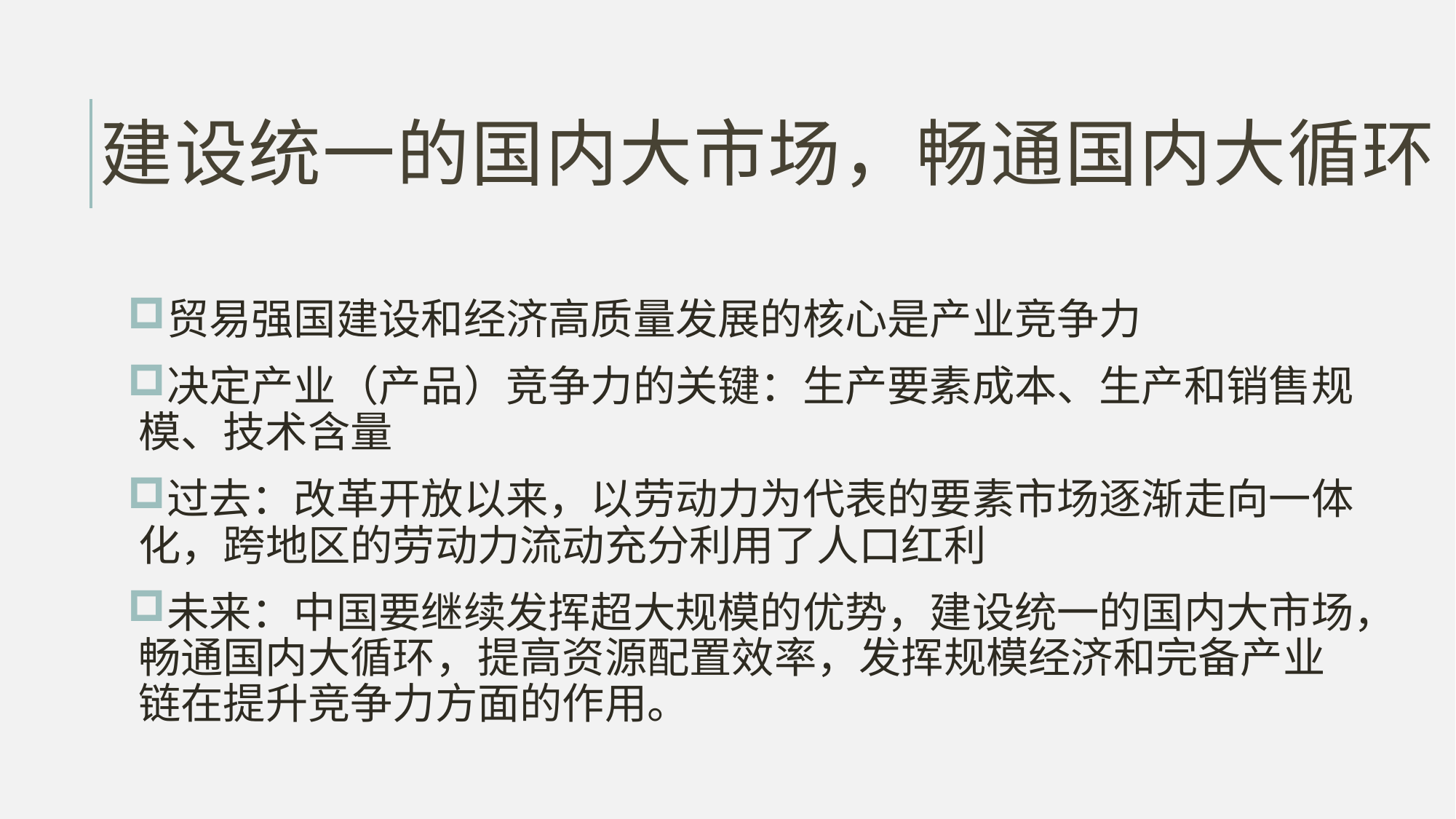

# 建设统一的国内大市场，畅通国内大循环
贸易强国建设和经济高质量发展的核心是产业竞争力
决定产业（产品）竞争力的关键：生产要素成本、生产和销售规模、技术含量
过去：改革开放以来，以劳动力为代表的要素市场逐渐走向一体化，跨地区的劳动力流动充分利用了人口红利
未来：中国要继续发挥超大规模的优势，建设统一的国内大市场，畅通国内大循环，提高资源配置效率，发挥规模经济和完备产业链在提升竞争力方面的作用。